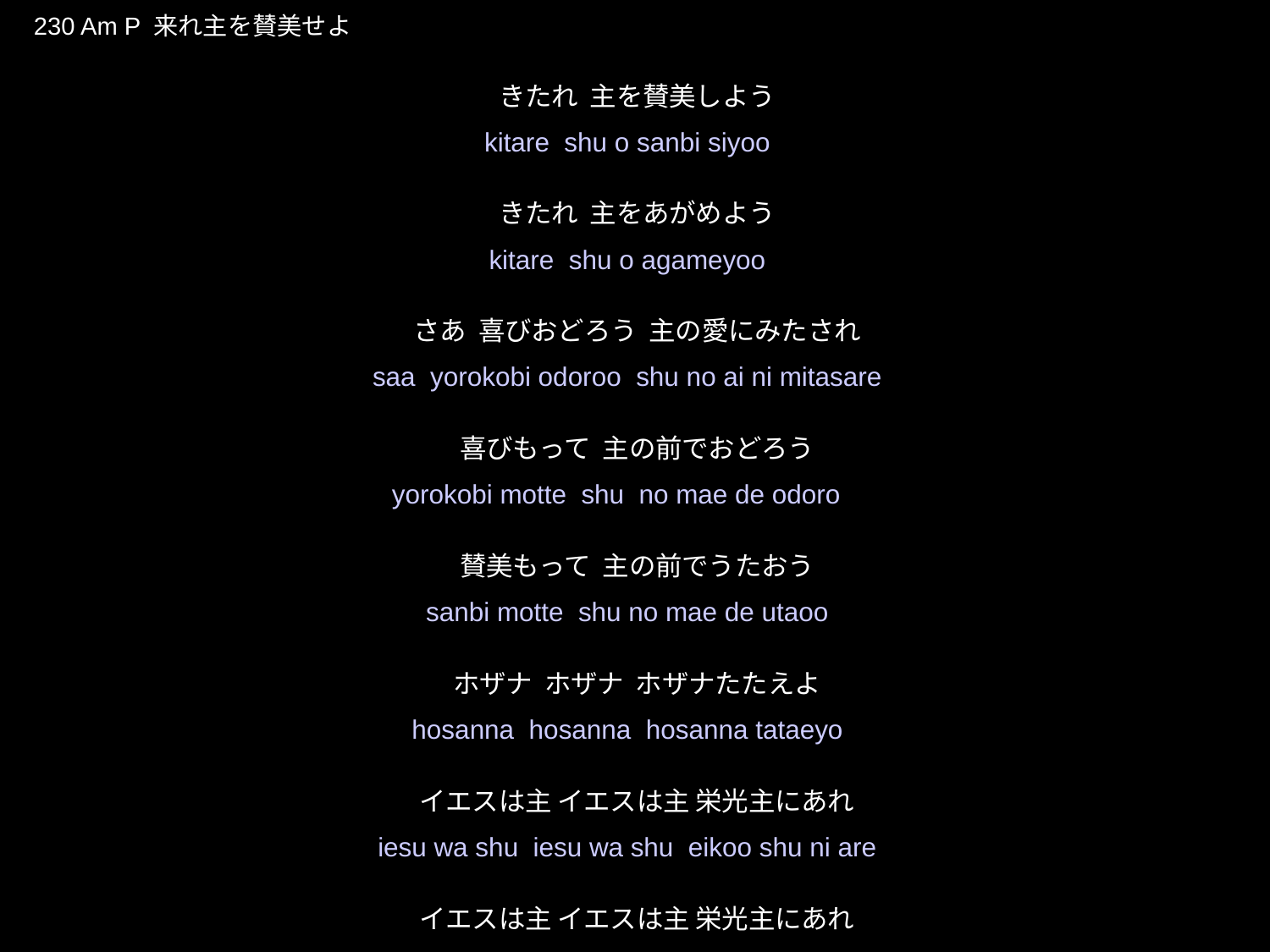

きたれしゅをさんびしよう
★P
230 Am P 来れ主を賛美せよ
きたれ  主を賛美しよう
きたれ  主をあがめよう
さあ  喜びおどろう  主の愛にみたされ
喜びもって  主の前でおどろう
賛美もって  主の前でうたおう
ホザナ  ホザナ  ホザナたたえよ
イエスは主 イエスは主 栄光主にあれ
イエスは主 イエスは主 栄光主にあれ
★３
kitare  shu o sanbi siyoo
kitare  shu o agameyoo
saa  yorokobi odoroo  shu no ai ni mitasare
yorokobi motte  shu  no mae de odoro
sanbi motte  shu no mae de utaoo
hosanna  hosanna  hosanna tataeyo
iesu wa shu  iesu wa shu  eikoo shu ni are
iesu wa shu  iesu wa shu  eikoo shu ni are